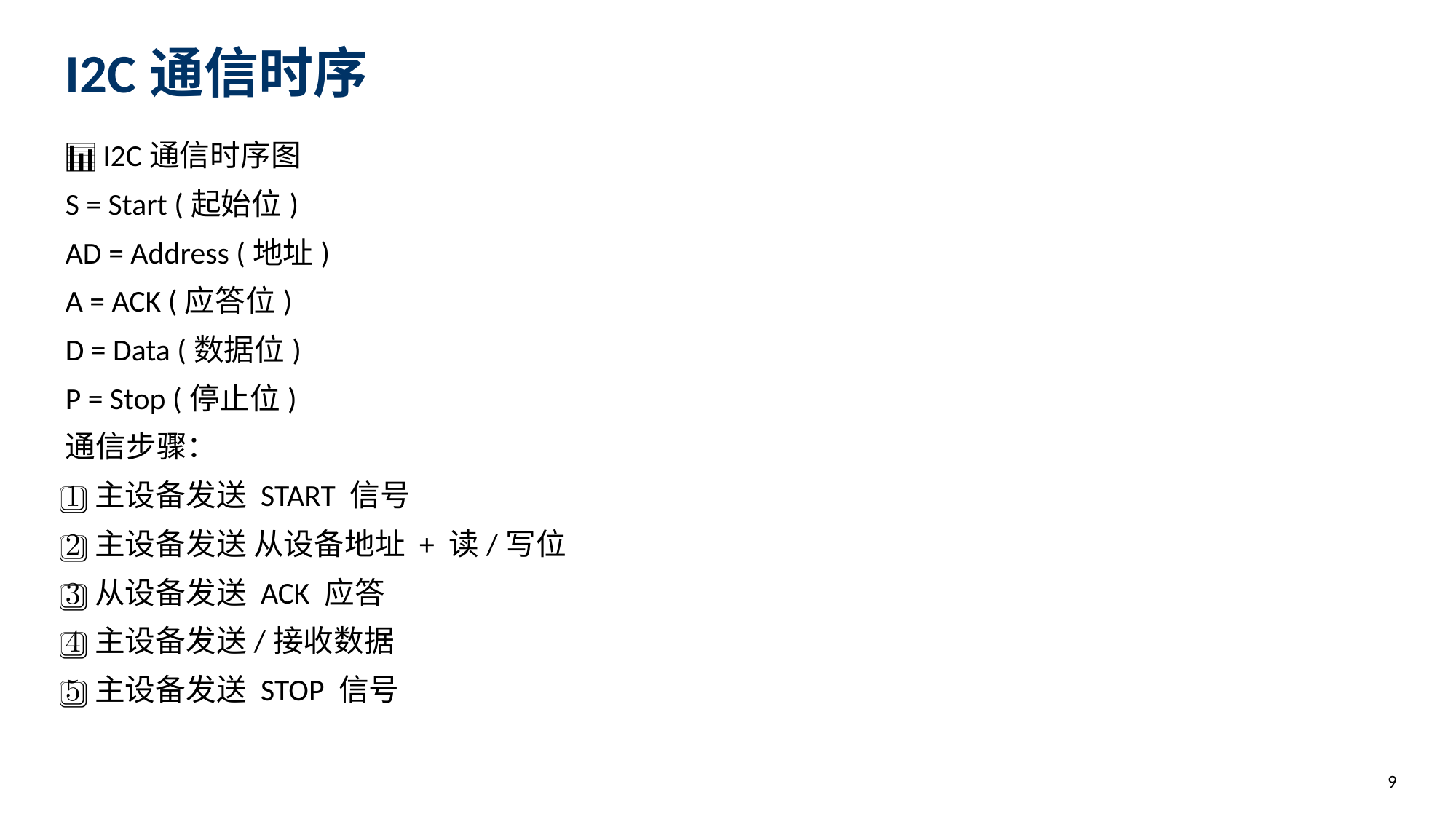

I2C通信时序
📊 I2C通信时序图
S = Start (起始位)
AD = Address (地址)
A = ACK (应答位)
D = Data (数据位)
P = Stop (停止位)
通信步骤：
1️⃣ 主设备发送 START 信号
2️⃣ 主设备发送 从设备地址 + 读/写位
3️⃣ 从设备发送 ACK 应答
4️⃣ 主设备发送/接收数据
5️⃣ 主设备发送 STOP 信号
9